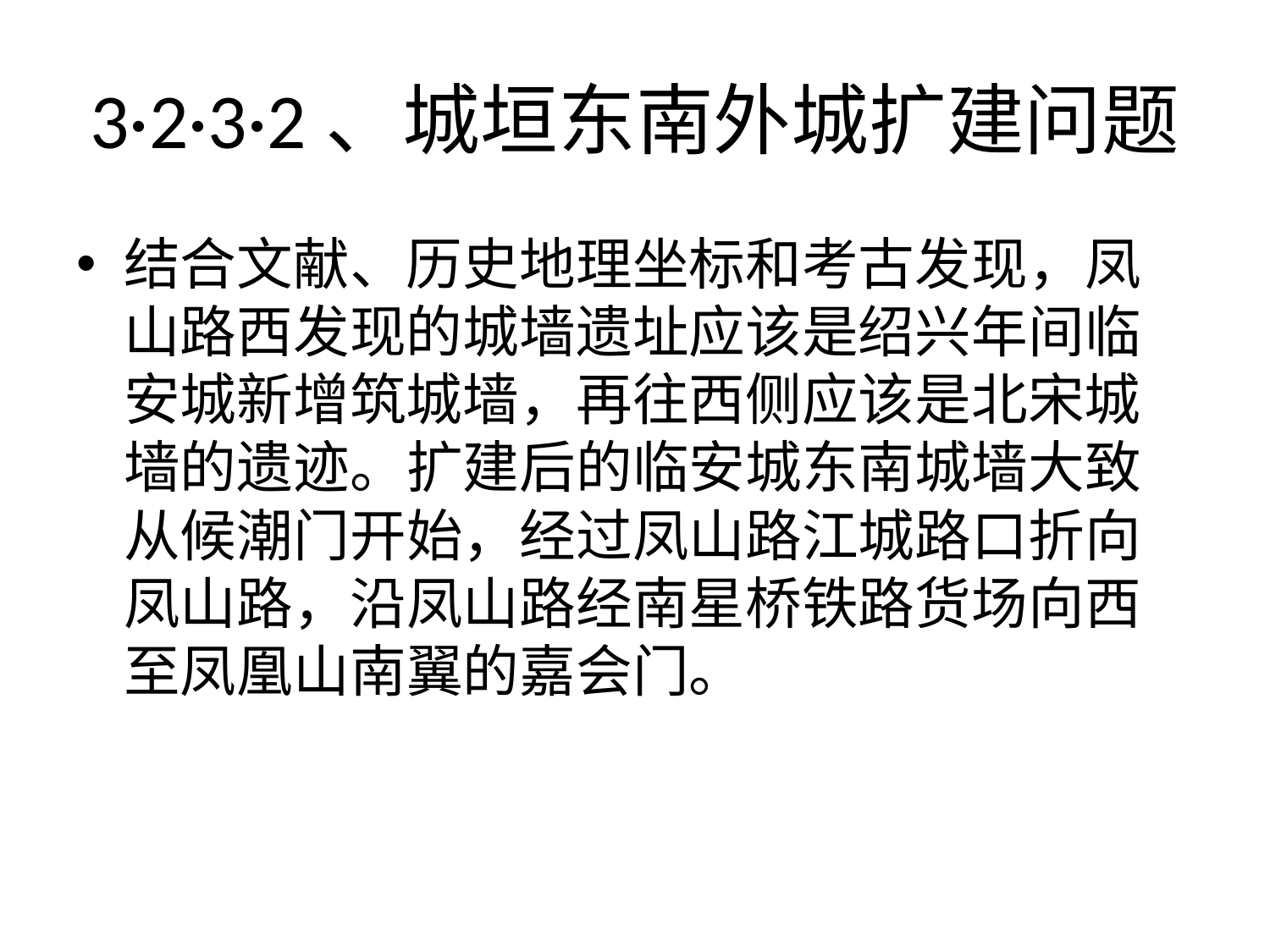

# 3·2·3·2、城垣东南外城扩建问题
结合文献、历史地理坐标和考古发现，凤山路西发现的城墙遗址应该是绍兴年间临安城新增筑城墙，再往西侧应该是北宋城墙的遗迹。扩建后的临安城东南城墙大致从候潮门开始，经过凤山路江城路口折向凤山路，沿凤山路经南星桥铁路货场向西至凤凰山南翼的嘉会门。